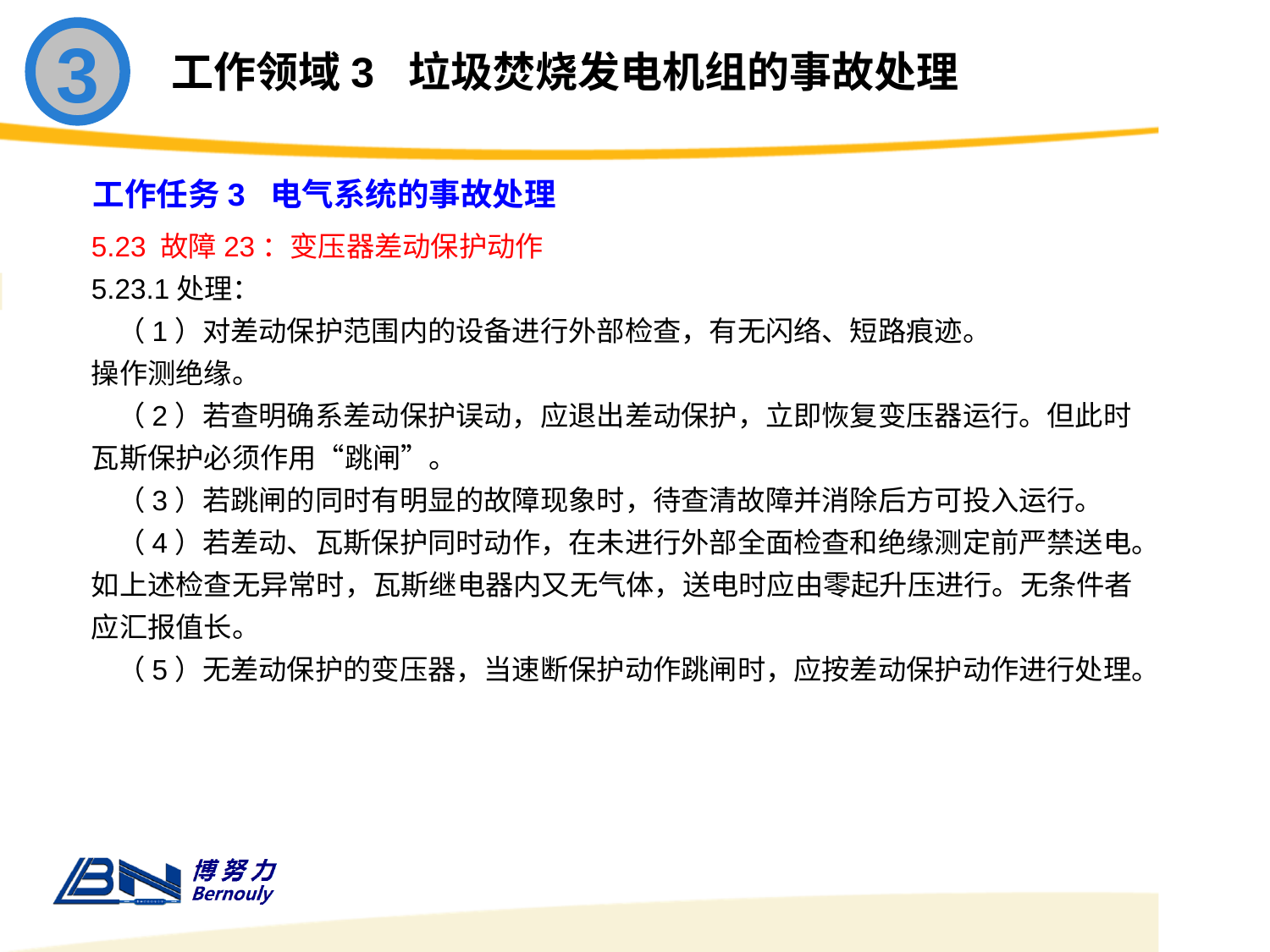

3
工作领域3  垃圾焚烧发电机组的事故处理
工作任务3  电气系统的事故处理
5.23 故障23：变压器差动保护动作
5.23.1处理：
   （1）对差动保护范围内的设备进行外部检查，有无闪络、短路痕迹。
操作测绝缘。
   （2）若查明确系差动保护误动，应退出差动保护，立即恢复变压器运行。但此时瓦斯保护必须作用“跳闸”。
   （3）若跳闸的同时有明显的故障现象时，待查清故障并消除后方可投入运行。
   （4）若差动、瓦斯保护同时动作，在未进行外部全面检查和绝缘测定前严禁送电。如上述检查无异常时，瓦斯继电器内又无气体，送电时应由零起升压进行。无条件者应汇报值长。
   （5）无差动保护的变压器，当速断保护动作跳闸时，应按差动保护动作进行处理。